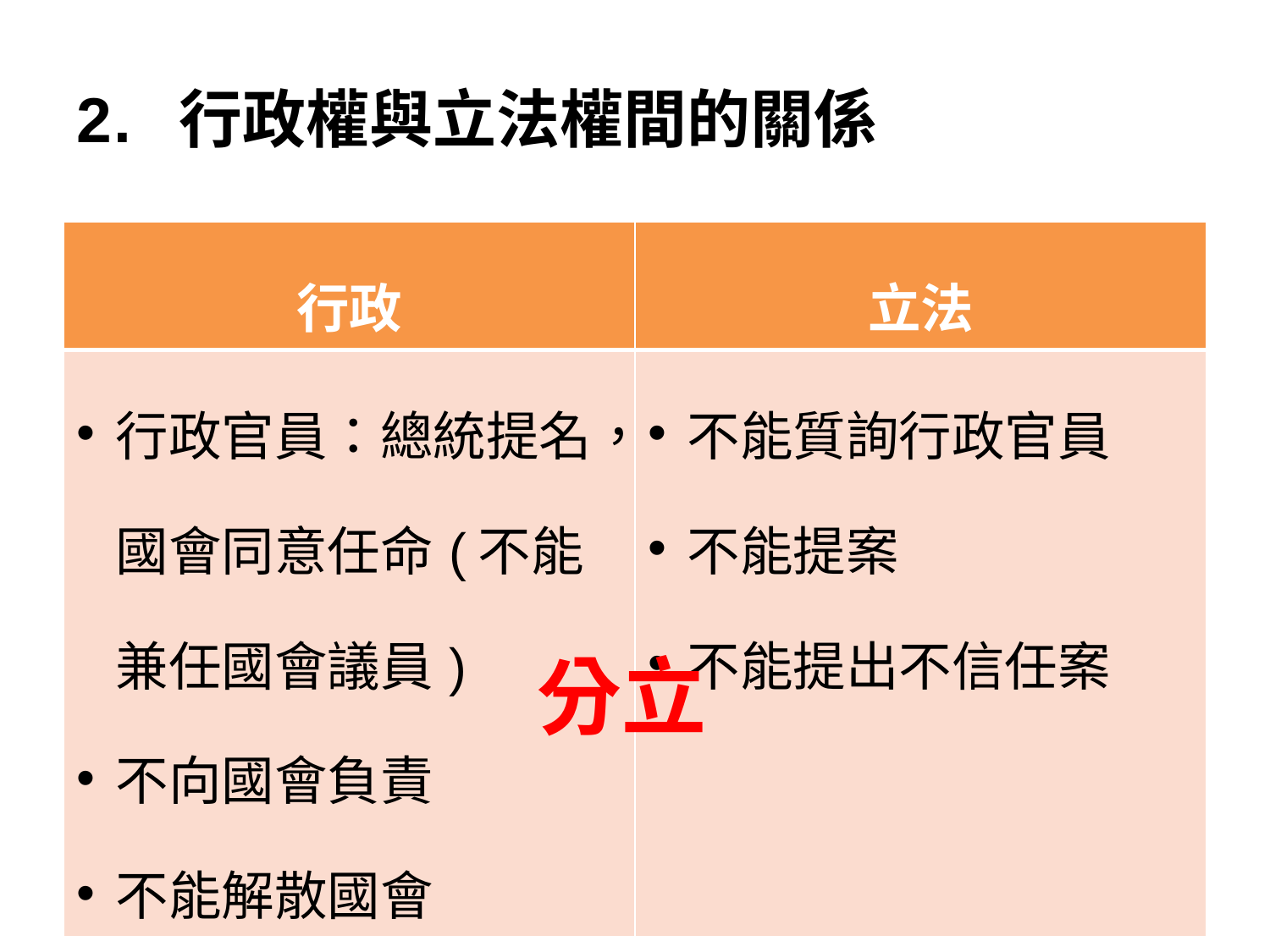

# 行政權與立法權間的關係
| 行政 | 立法 |
| --- | --- |
| 行政官員：總統提名，國會同意任命(不能兼任國會議員) 不向國會負責 不能解散國會 | 不能質詢行政官員 不能提案 不能提出不信任案 |
分立